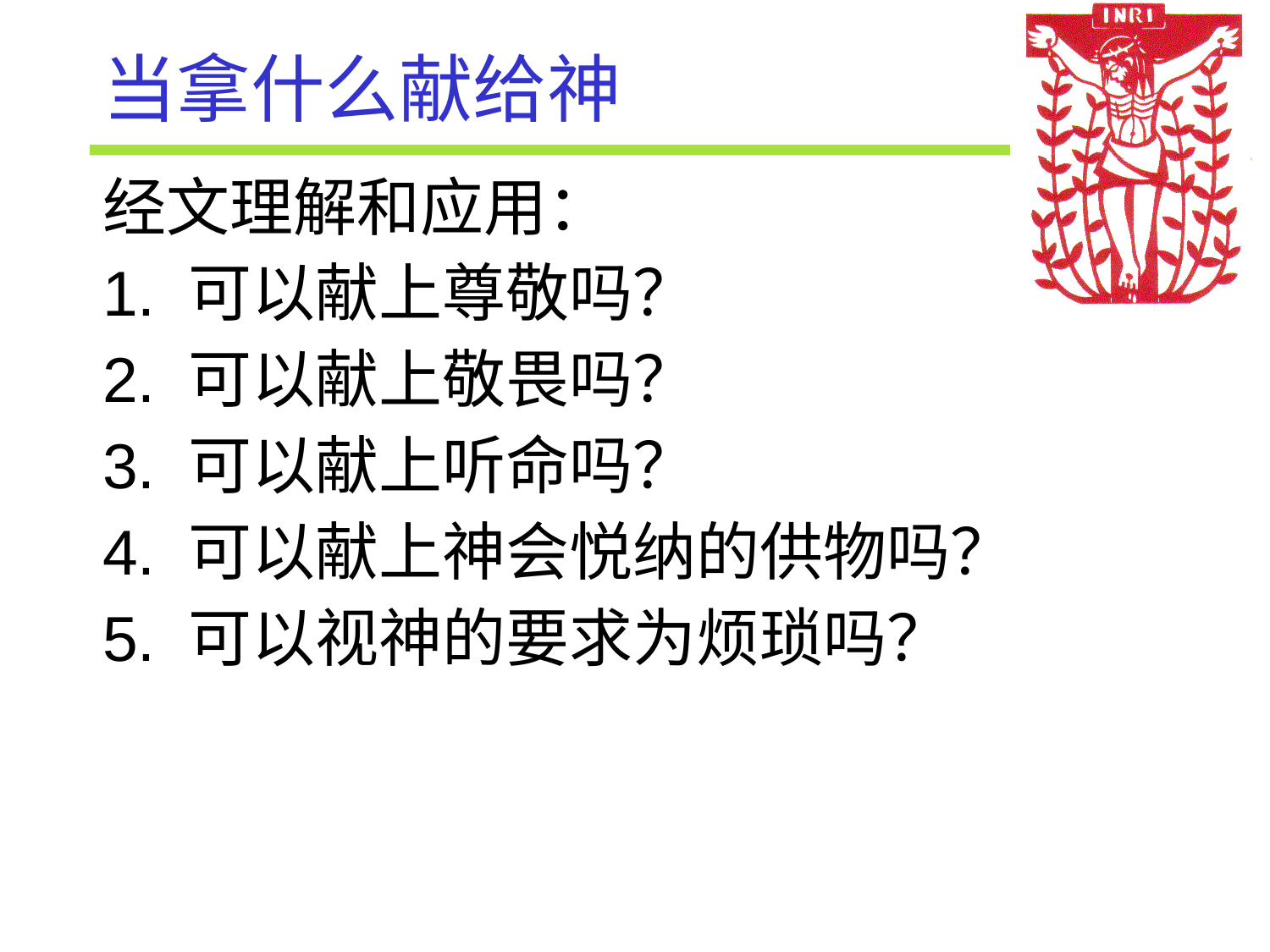

# 当拿什么献给神
经文理解和应用：
1. 可以献上尊敬吗？
2. 可以献上敬畏吗？
3. 可以献上听命吗？
4. 可以献上神会悦纳的供物吗？
5. 可以视神的要求为烦琐吗？